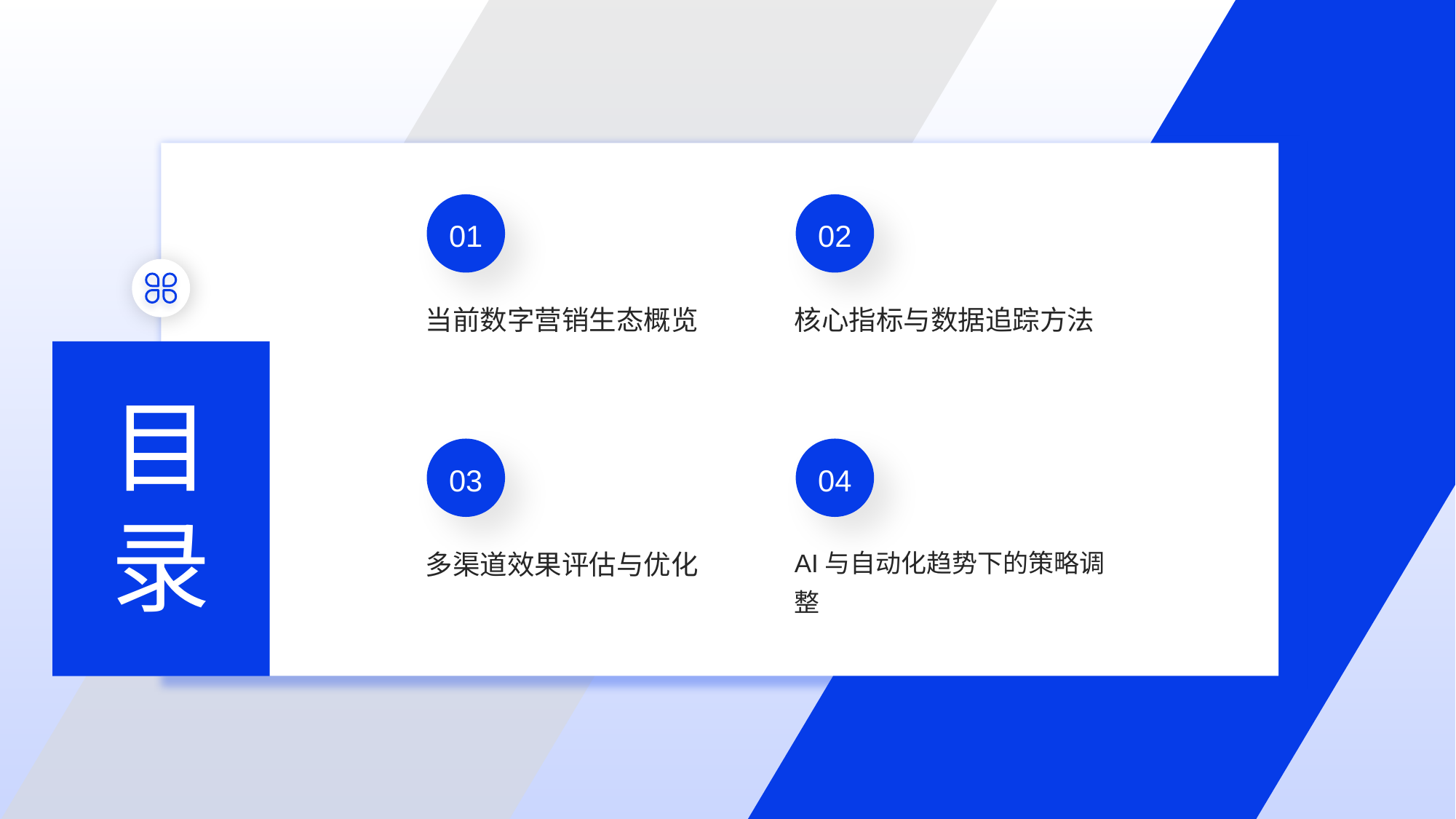

01
02

当前数字营销生态概览
核心指标与数据追踪方法

目录

03
04
多渠道效果评估与优化
AI与自动化趋势下的策略调整